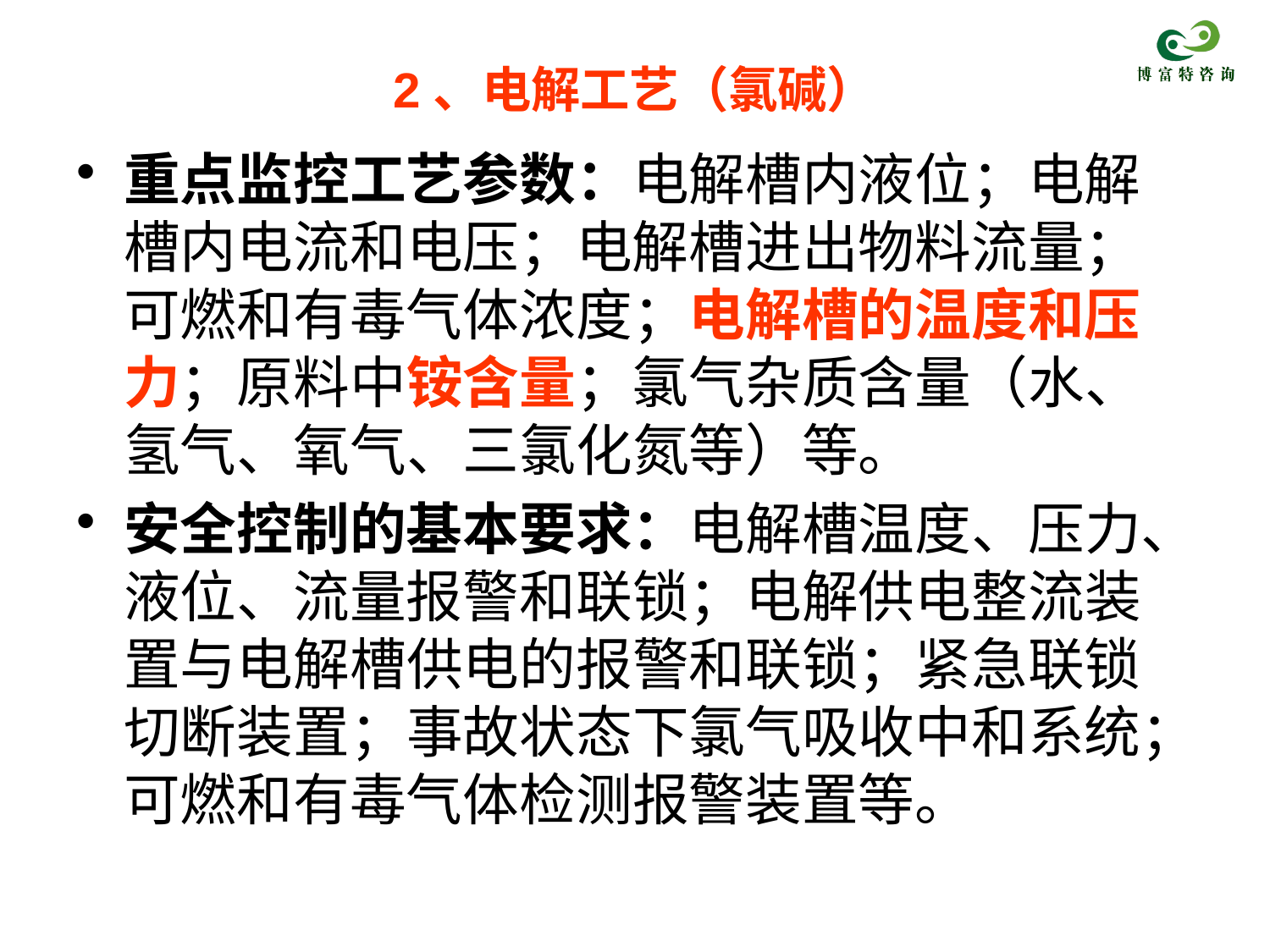

# 2、电解工艺（氯碱）
重点监控工艺参数：电解槽内液位；电解槽内电流和电压；电解槽进出物料流量；可燃和有毒气体浓度；电解槽的温度和压力；原料中铵含量；氯气杂质含量（水、氢气、氧气、三氯化氮等）等。
安全控制的基本要求：电解槽温度、压力、液位、流量报警和联锁；电解供电整流装置与电解槽供电的报警和联锁；紧急联锁切断装置；事故状态下氯气吸收中和系统；可燃和有毒气体检测报警装置等。